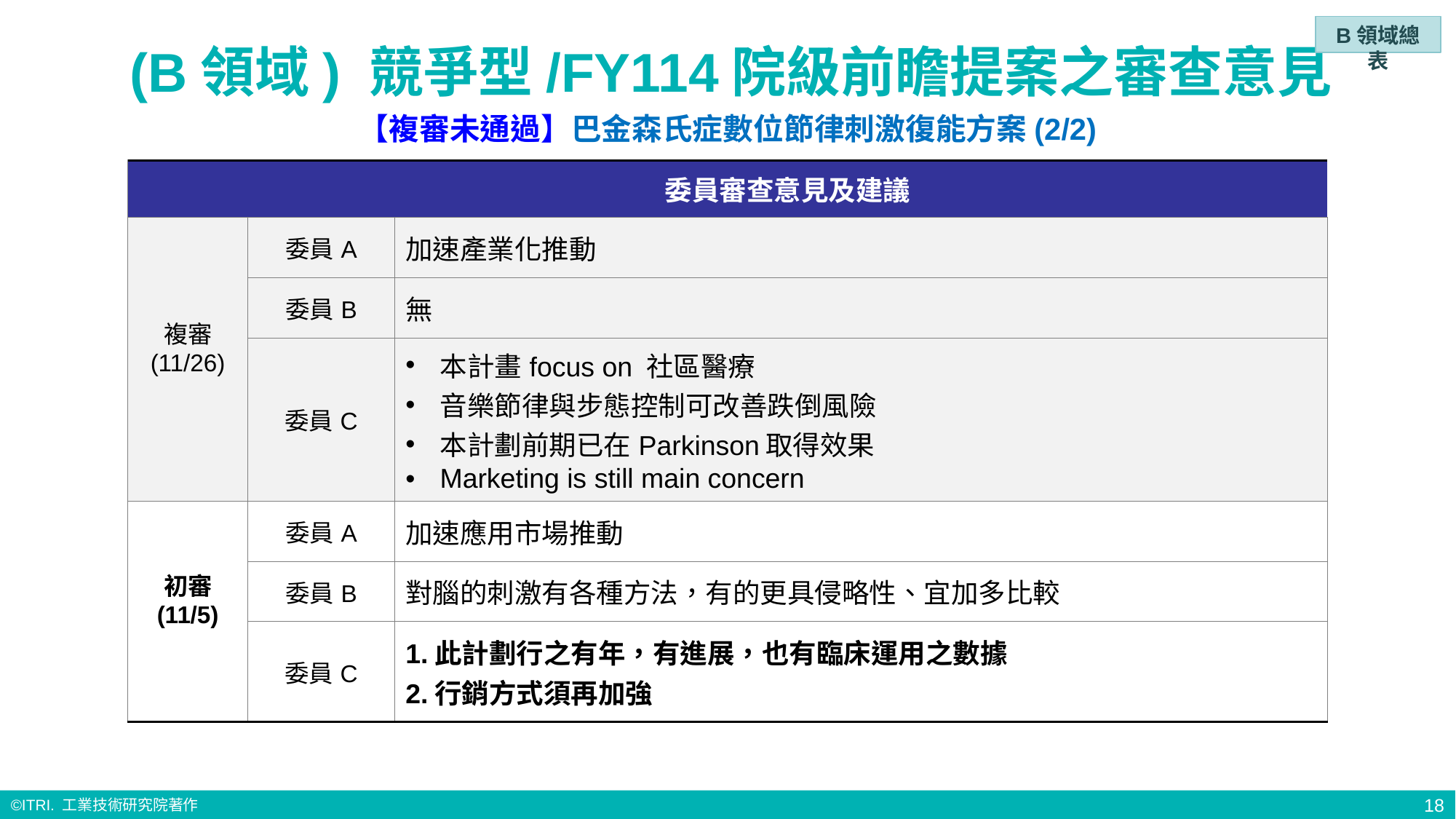

B領域總表
# (B領域) 競爭型/FY114院級前瞻提案之審查意見
【複審未通過】巴金森氏症數位節律刺激復能方案(2/2)
|  | 委員審查意見及建議 | 審查意見及建議 |
| --- | --- | --- |
| 複審 (11/26) | 委員A | 加速產業化推動 |
|  | 委員B | 無 |
|  | 委員C | 本計畫focus on 社區醫療 音樂節律與步態控制可改善跌倒風險 本計劃前期已在Parkinson取得效果 Marketing is still main concern |
| 初審 (11/5) | 委員A | 加速應用市場推動 |
|  | 委員B | 對腦的刺激有各種方法，有的更具侵略性、宜加多比較 |
|  | 委員C | 1.此計劃行之有年，有進展，也有臨床運用之數據 2.行銷方式須再加強 |
18